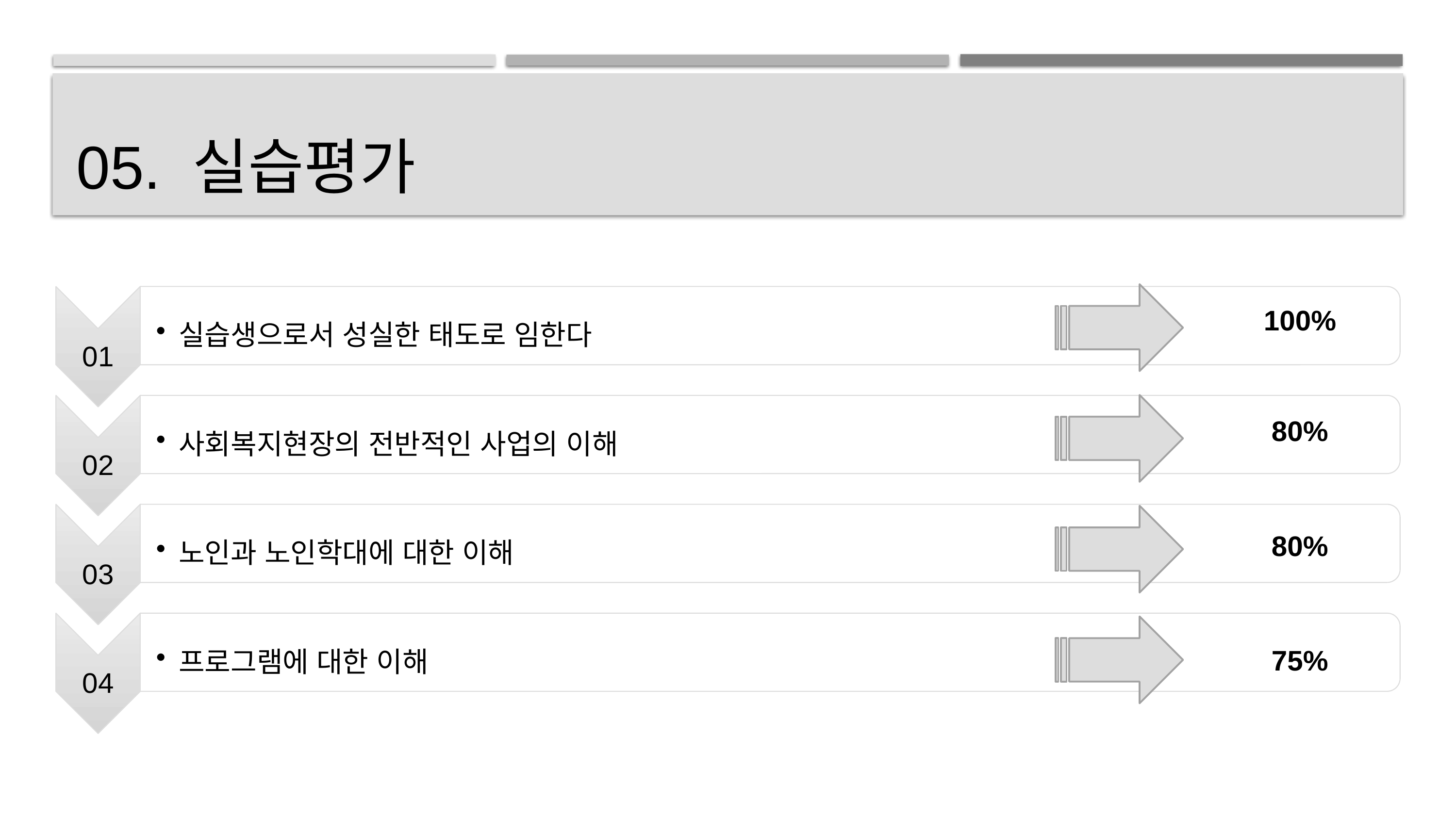

# 05. 실습평가

01
실습생으로서 성실한 태도로 임한다
02
사회복지현장의 전반적인 사업의 이해
03
노인과 노인학대에 대한 이해
04
프로그램에 대한 이해
100%
80%
80%
75%